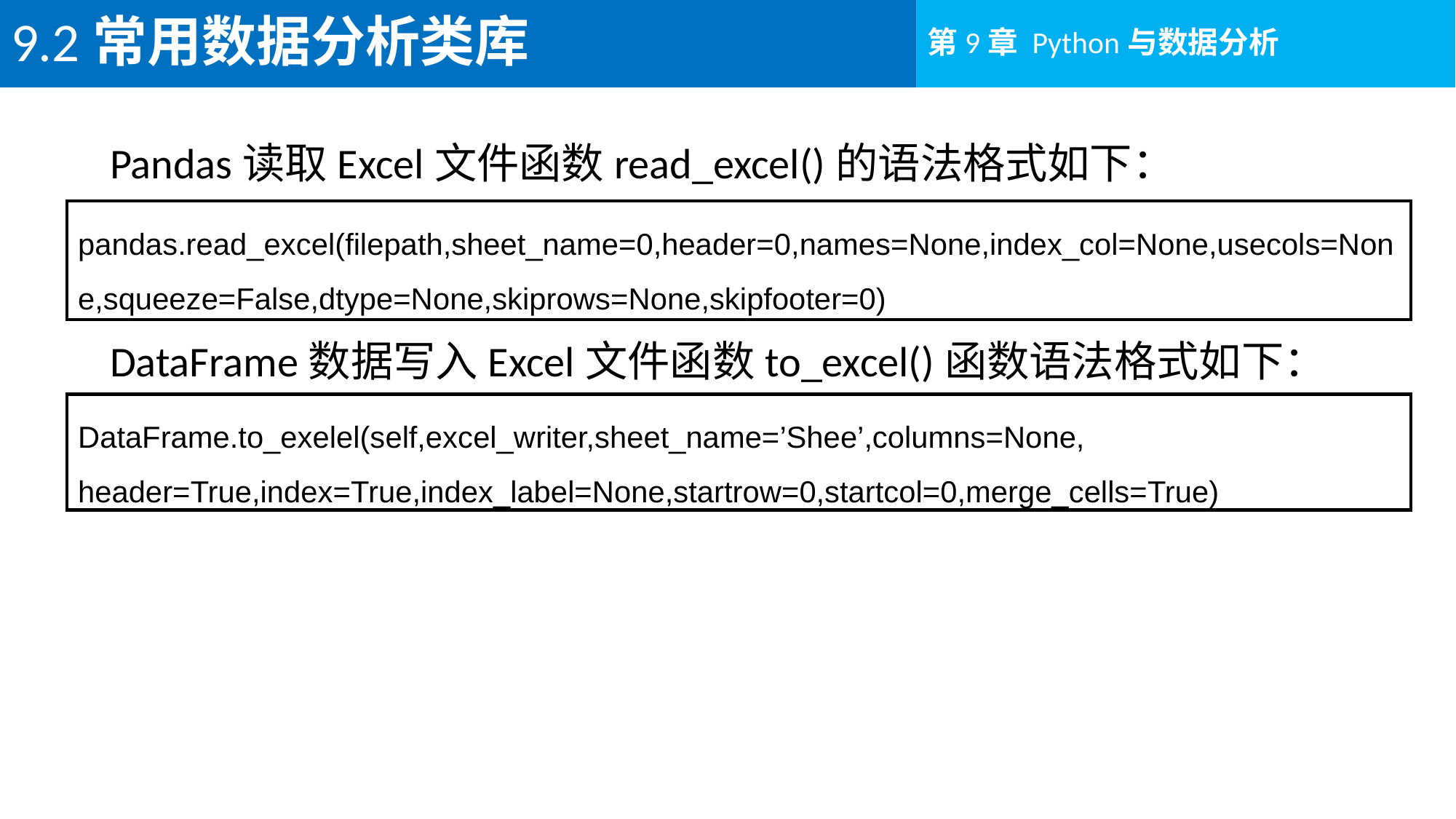

# 9.2常用数据分析类库
Pandas读取Excel文件函数read_excel()的语法格式如下：

DataFrame数据写入Excel文件函数to_excel()函数语法格式如下：
pandas.read_excel(filepath,sheet_name=0,header=0,names=None,index_col=None,usecols=None,squeeze=False,dtype=None,skiprows=None,skipfooter=0)
DataFrame.to_exelel(self,excel_writer,sheet_name=’Shee’,columns=None, header=True,index=True,index_label=None,startrow=0,startcol=0,merge_cells=True)